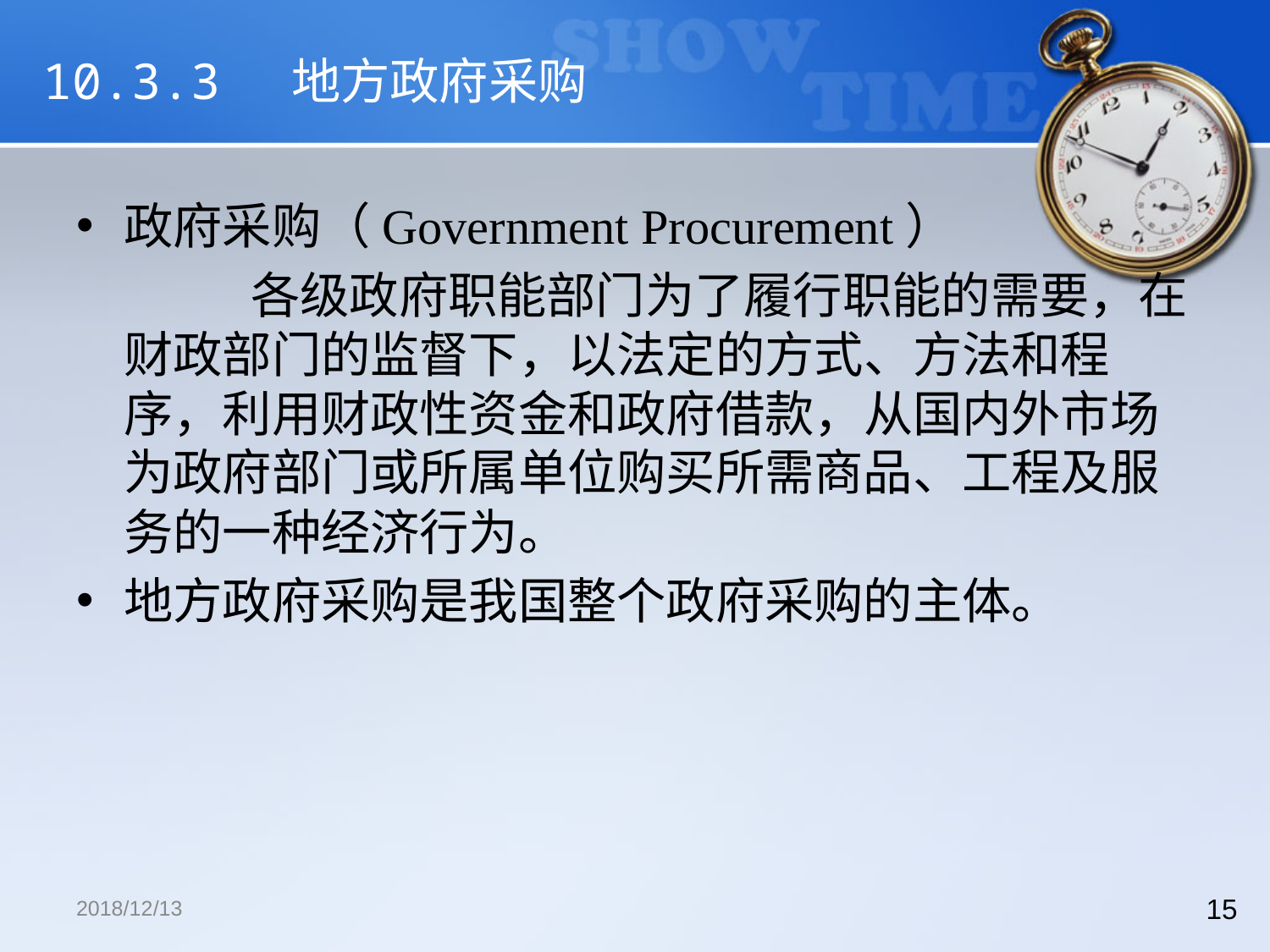

# 10.3.3  地方政府采购
政府采购（Government Procurement）
		各级政府职能部门为了履行职能的需要，在财政部门的监督下，以法定的方式、方法和程序，利用财政性资金和政府借款，从国内外市场为政府部门或所属单位购买所需商品、工程及服务的一种经济行为。
地方政府采购是我国整个政府采购的主体。
2018/12/13
15